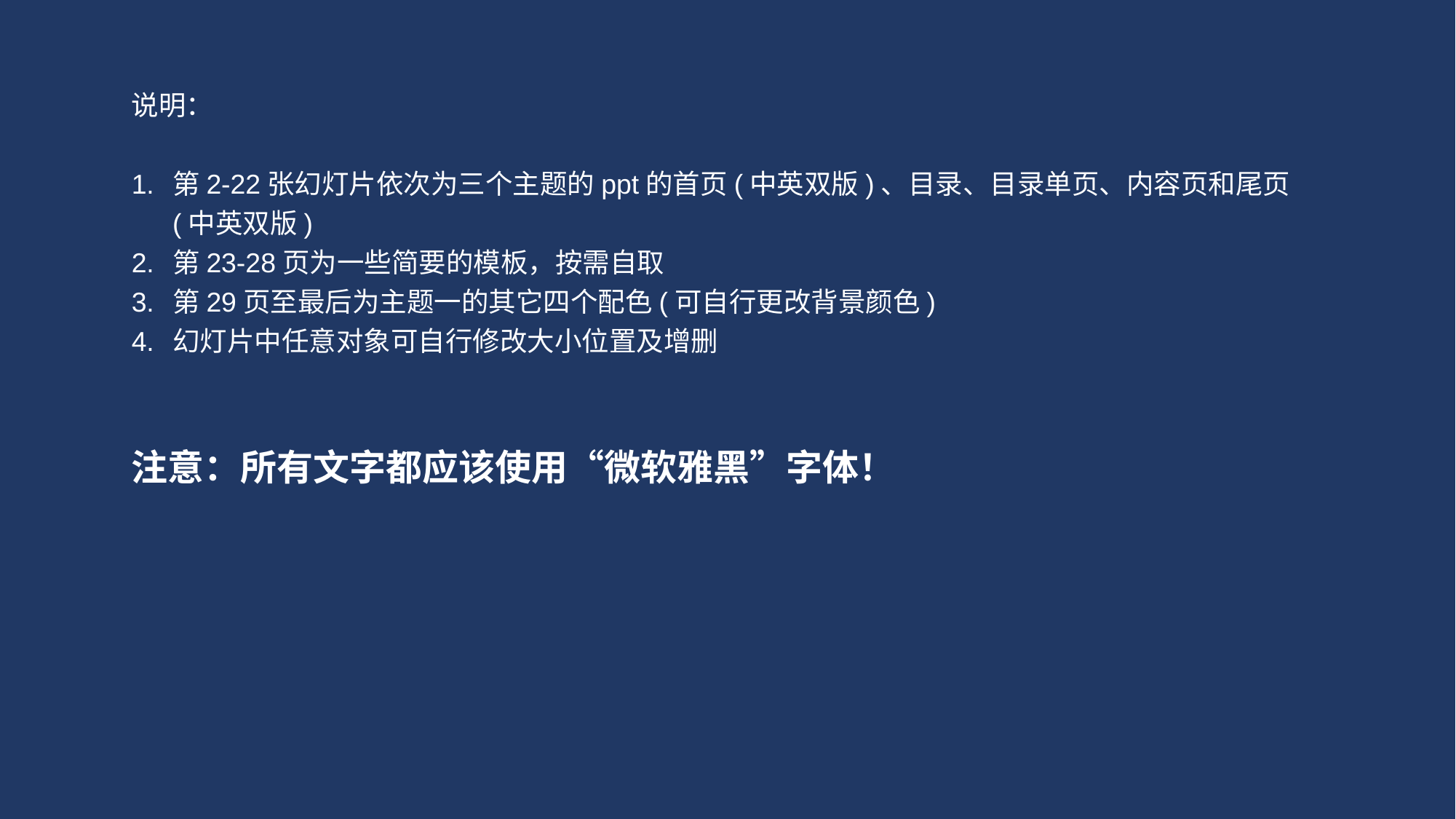

说明：

第2-22张幻灯片依次为三个主题的ppt的首页(中英双版)、目录、目录单页、内容页和尾页(中英双版)
第23-28页为一些简要的模板，按需自取
第29页至最后为主题一的其它四个配色(可自行更改背景颜色)
幻灯片中任意对象可自行修改大小位置及增删

注意：所有文字都应该使用“微软雅黑”字体！